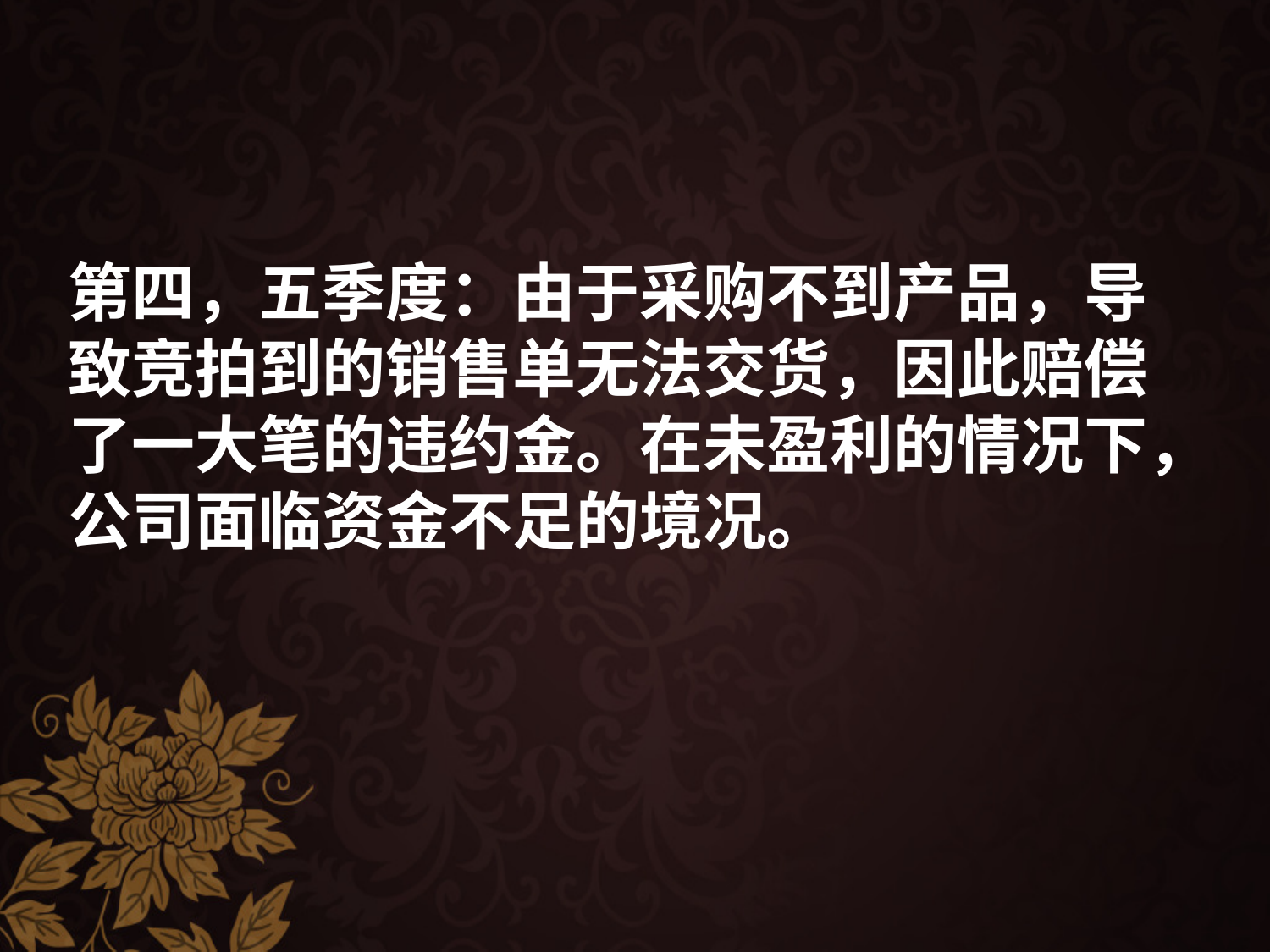

第四，五季度：由于采购不到产品，导致竞拍到的销售单无法交货，因此赔偿了一大笔的违约金。在未盈利的情况下，公司面临资金不足的境况。